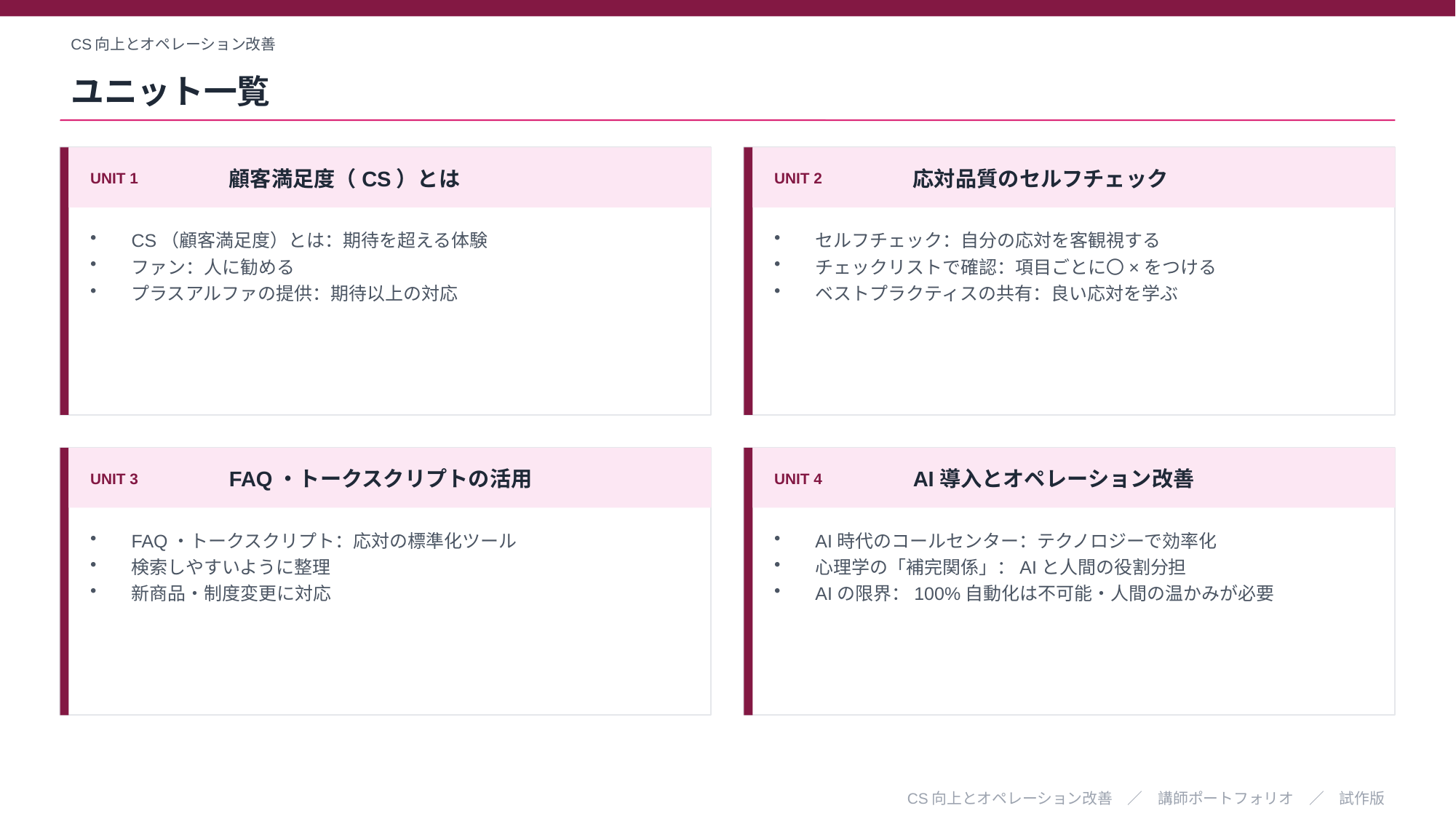

CS向上とオペレーション改善
ユニット一覧

UNIT 1
顧客満足度（CS）とは
UNIT 2
応対品質のセルフチェック
CS（顧客満足度）とは：期待を超える体験
ファン：人に勧める
プラスアルファの提供：期待以上の対応
セルフチェック：自分の応対を客観視する
チェックリストで確認：項目ごとに〇×をつける
ベストプラクティスの共有：良い応対を学ぶ

UNIT 3
FAQ・トークスクリプトの活用
UNIT 4
AI導入とオペレーション改善
FAQ・トークスクリプト：応対の標準化ツール
検索しやすいように整理
新商品・制度変更に対応
AI時代のコールセンター：テクノロジーで効率化
心理学の「補完関係」：AIと人間の役割分担
AIの限界：100%自動化は不可能・人間の温かみが必要
CS向上とオペレーション改善　／　講師ポートフォリオ　／　試作版